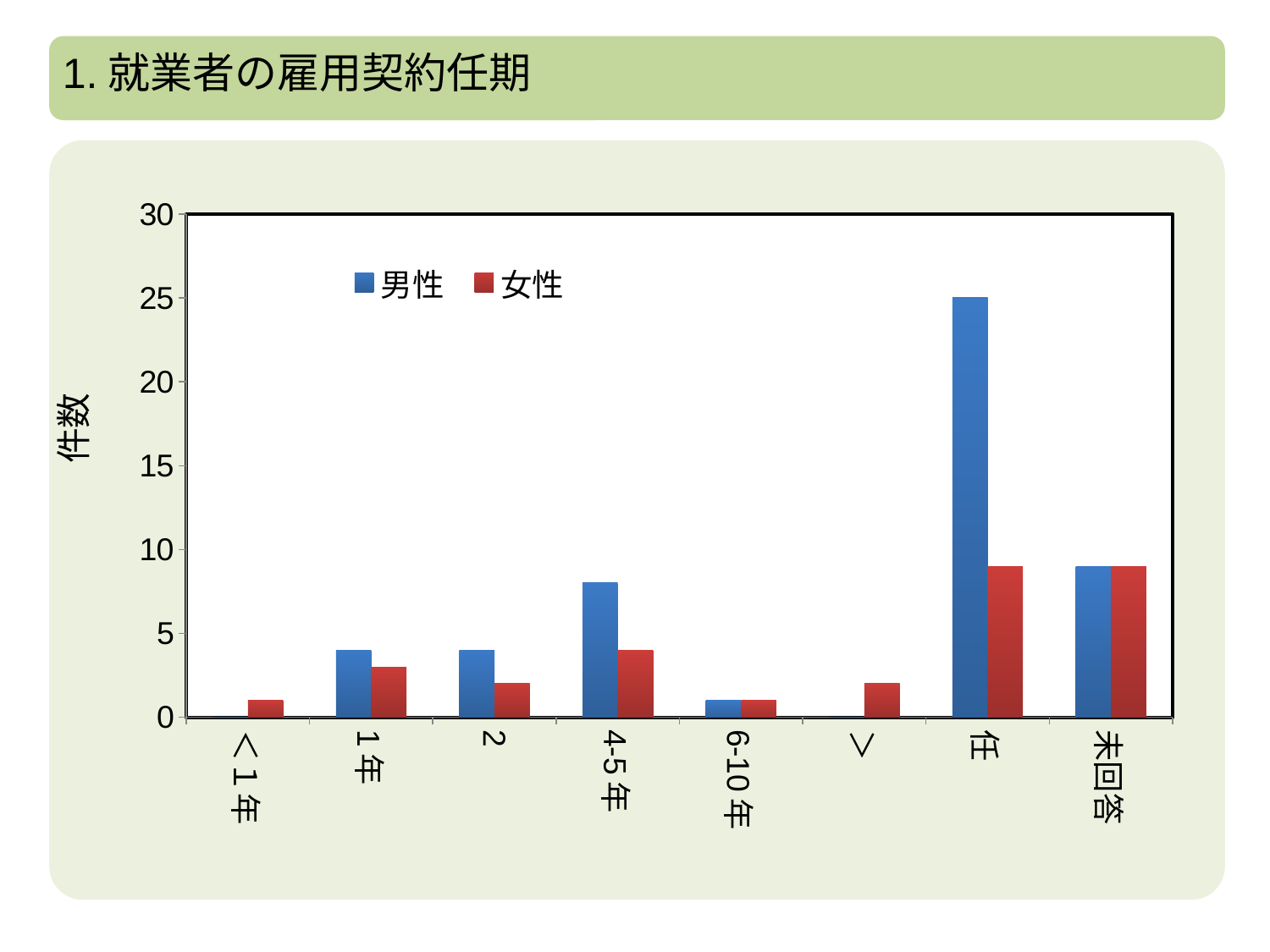

1.就業者の雇用契約任期

### Chart

| Category | 男性 | 女性 |
|---|---|---|
| ＜１年	 | 0.0 | 1.0 |
| 1年	 | 4.0 | 3.0 |
| 2－3年	 | 4.0 | 2.0 |
| 4-5年	 | 8.0 | 4.0 |
| 6-10年　 | 1.0 | 1.0 |
| ＞10年　 | 0.0 | 2.0 |
| 任期なし	 | 25.0 | 9.0 |
| 未回答 | 9.0 | 9.0 |
件数